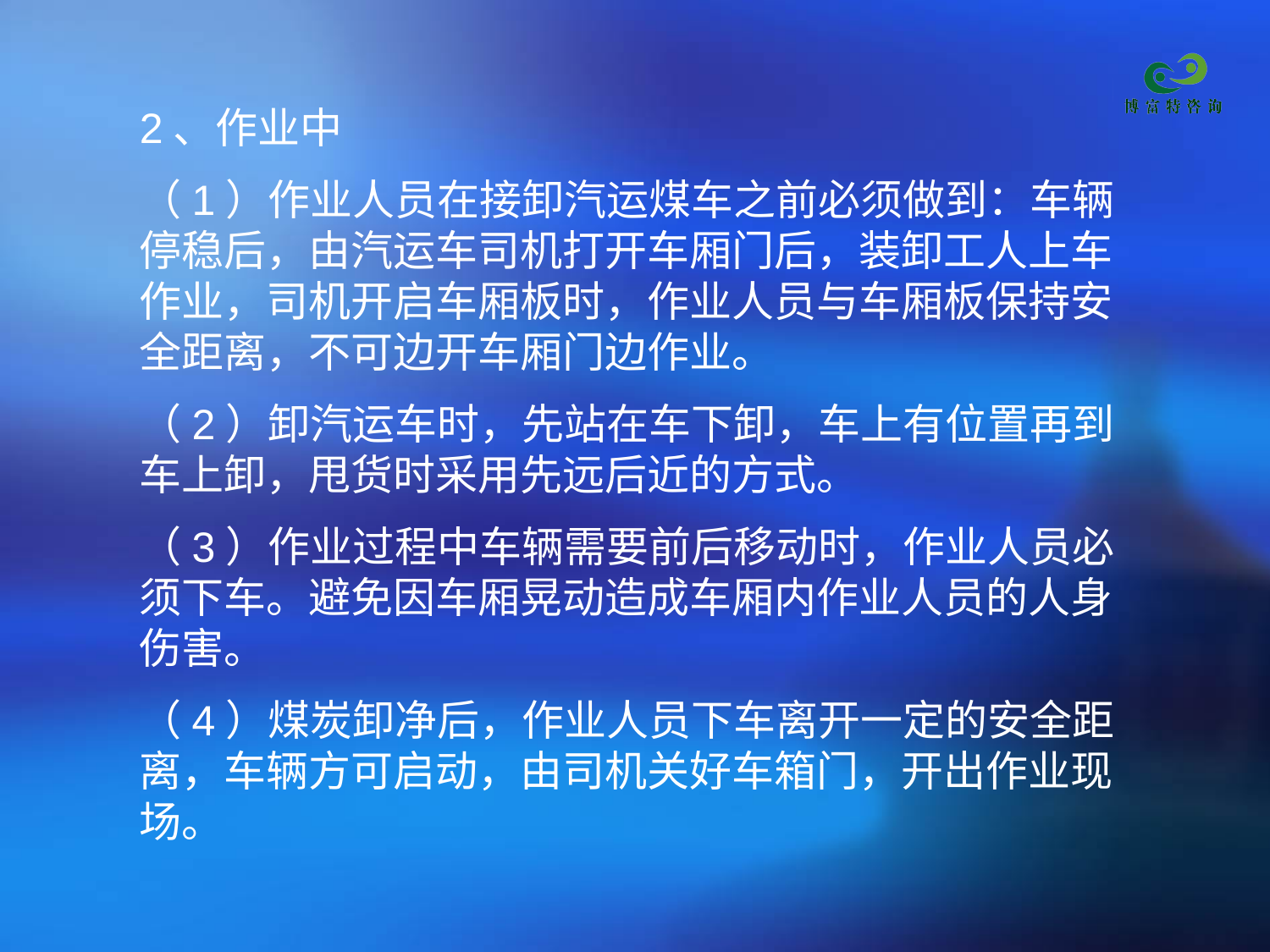

2、作业中
（1）作业人员在接卸汽运煤车之前必须做到：车辆停稳后，由汽运车司机打开车厢门后，装卸工人上车作业，司机开启车厢板时，作业人员与车厢板保持安全距离，不可边开车厢门边作业。
（2）卸汽运车时，先站在车下卸，车上有位置再到车上卸，甩货时采用先远后近的方式。
（3）作业过程中车辆需要前后移动时，作业人员必须下车。避免因车厢晃动造成车厢内作业人员的人身伤害。
（4）煤炭卸净后，作业人员下车离开一定的安全距离，车辆方可启动，由司机关好车箱门，开出作业现场。